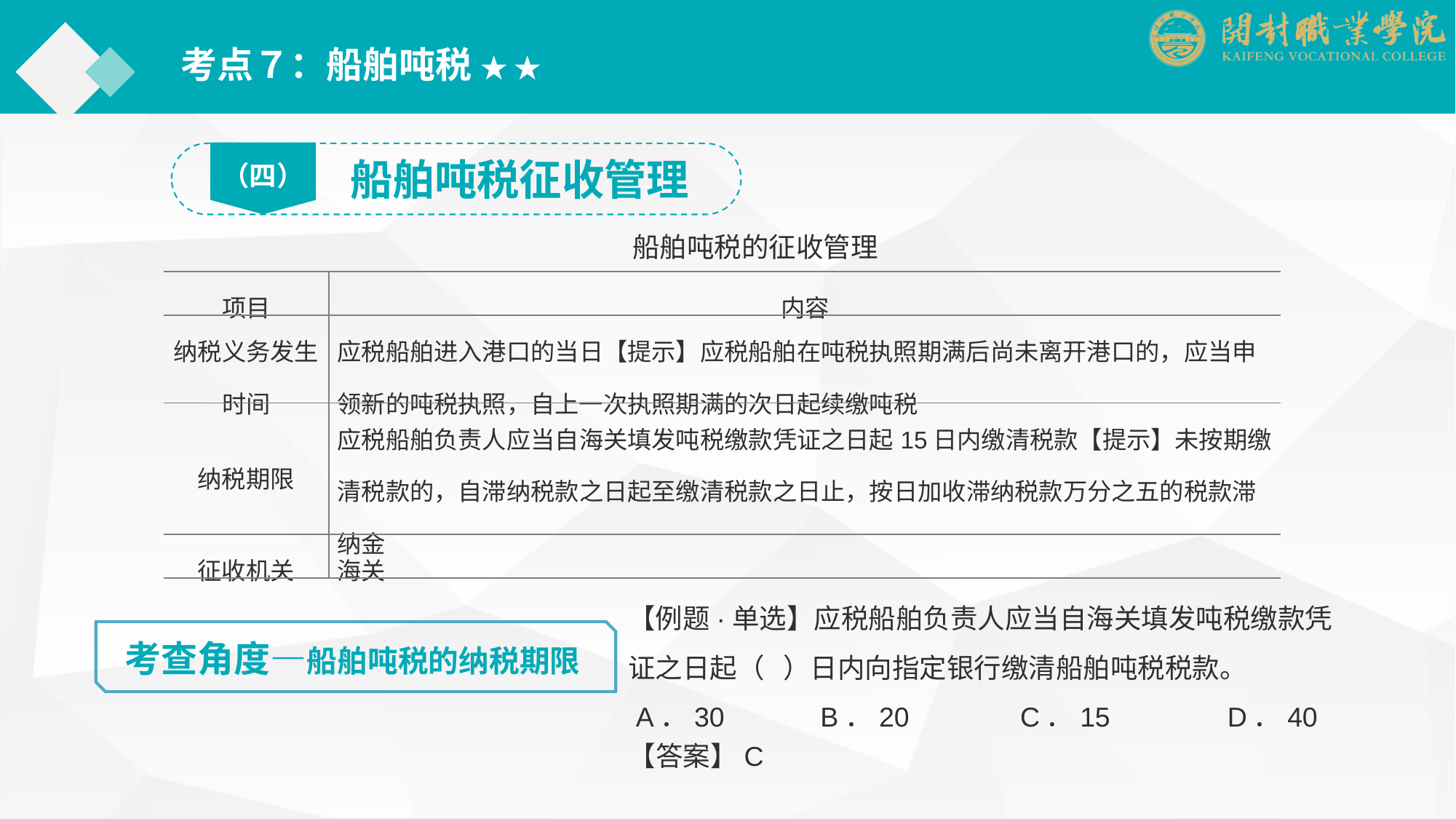

考点７：船舶吨税 ★ ★
（四）

船舶吨税征收管理
 船舶吨税的征收管理
| 项目 | 内容 |
| --- | --- |
| 纳税义务发生时间 | 应税船舶进入港口的当日【提示】应税船舶在吨税执照期满后尚未离开港口的，应当申领新的吨税执照，自上一次执照期满的次日起续缴吨税 |
| 纳税期限 | 应税船舶负责人应当自海关填发吨税缴款凭证之日起15日内缴清税款【提示】未按期缴清税款的，自滞纳税款之日起至缴清税款之日止，按日加收滞纳税款万分之五的税款滞纳金 |
| 征收机关 | 海关 |
【例题·单选】应税船舶负责人应当自海关填发吨税缴款凭证之日起（   ）日内向指定银行缴清船舶吨税税款。
 A．30	　        B．20　       　C．15　        　D．40

考查角度—船舶吨税的纳税期限
【答案】C